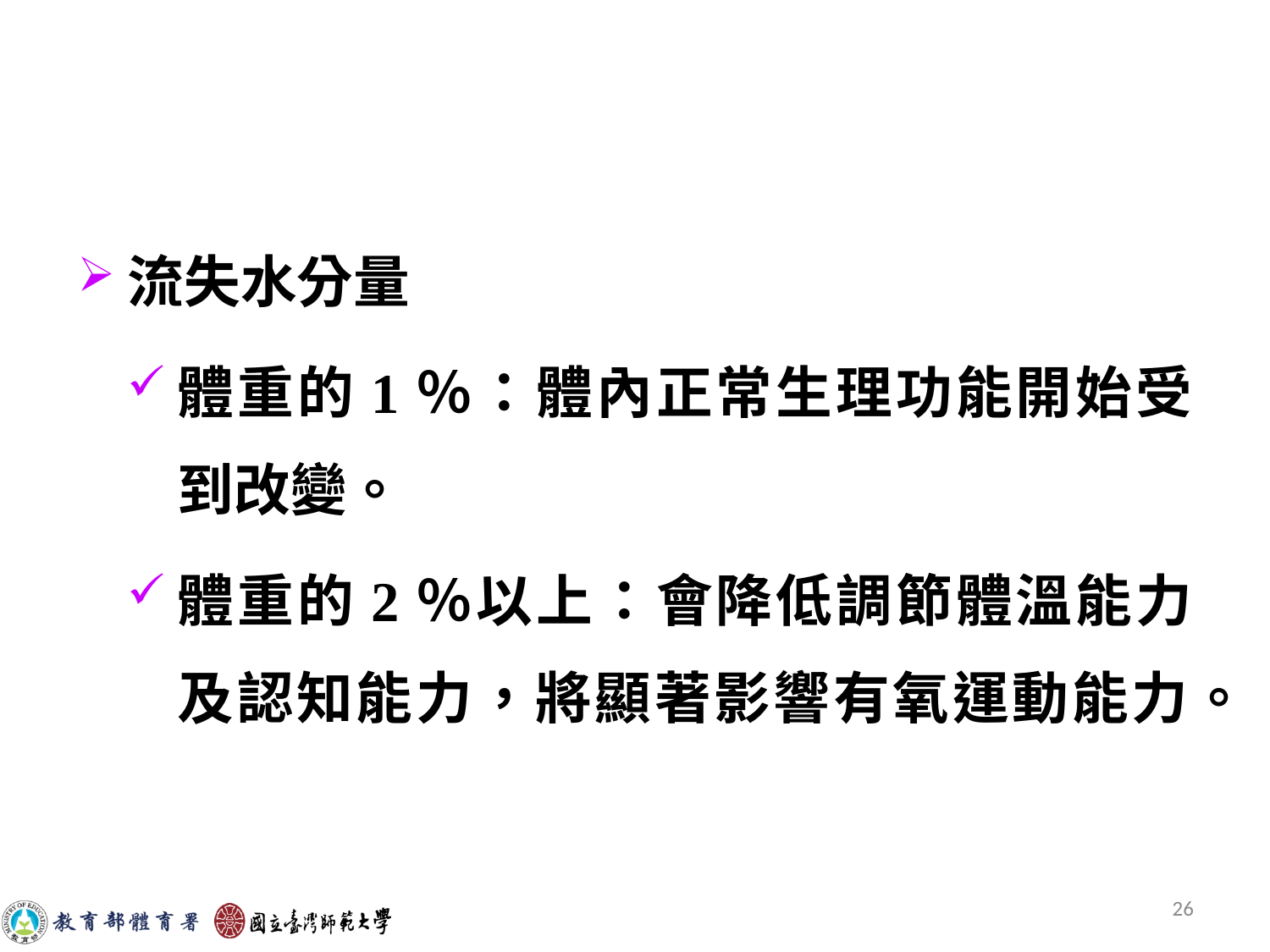

流失水分量
體重的1％：體內正常生理功能開始受到改變。
體重的2％以上：會降低調節體溫能力及認知能力，將顯著影響有氧運動能力。
26